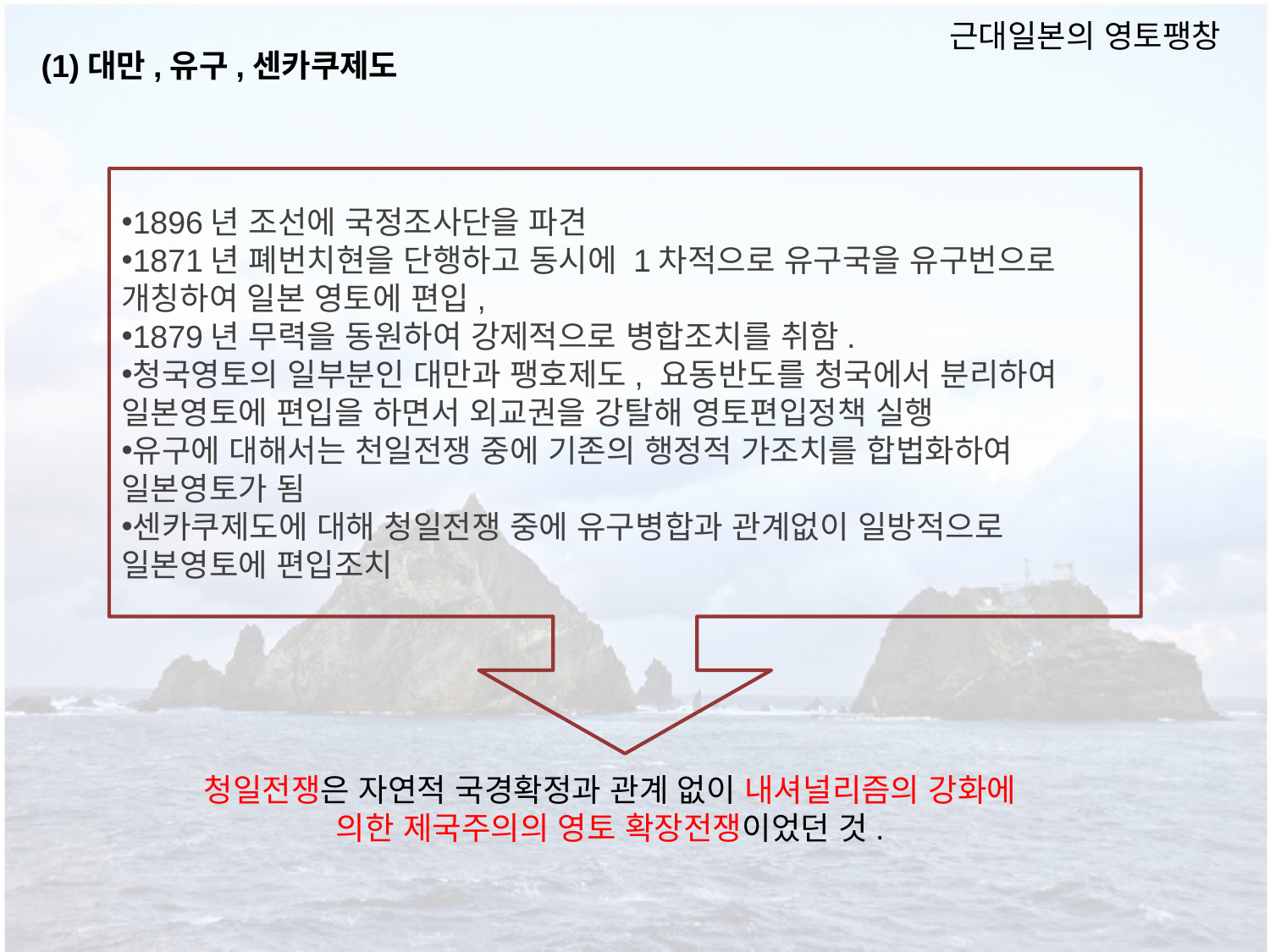

근대일본의 영토팽창
(1)대만,유구,센카쿠제도
1896년 조선에 국정조사단을 파견
1871년 폐번치현을 단행하고 동시에 1차적으로 유구국을 유구번으로 개칭하여 일본 영토에 편입,
1879년 무력을 동원하여 강제적으로 병합조치를 취함.
청국영토의 일부분인 대만과 팽호제도, 요동반도를 청국에서 분리하여 일본영토에 편입을 하면서 외교권을 강탈해 영토편입정책 실행
유구에 대해서는 천일전쟁 중에 기존의 행정적 가조치를 합법화하여 일본영토가 됨
센카쿠제도에 대해 청일전쟁 중에 유구병합과 관계없이 일방적으로 일본영토에 편입조치
청일전쟁은 자연적 국경확정과 관계 없이 내셔널리즘의 강화에 의한 제국주의의 영토 확장전쟁이었던 것.